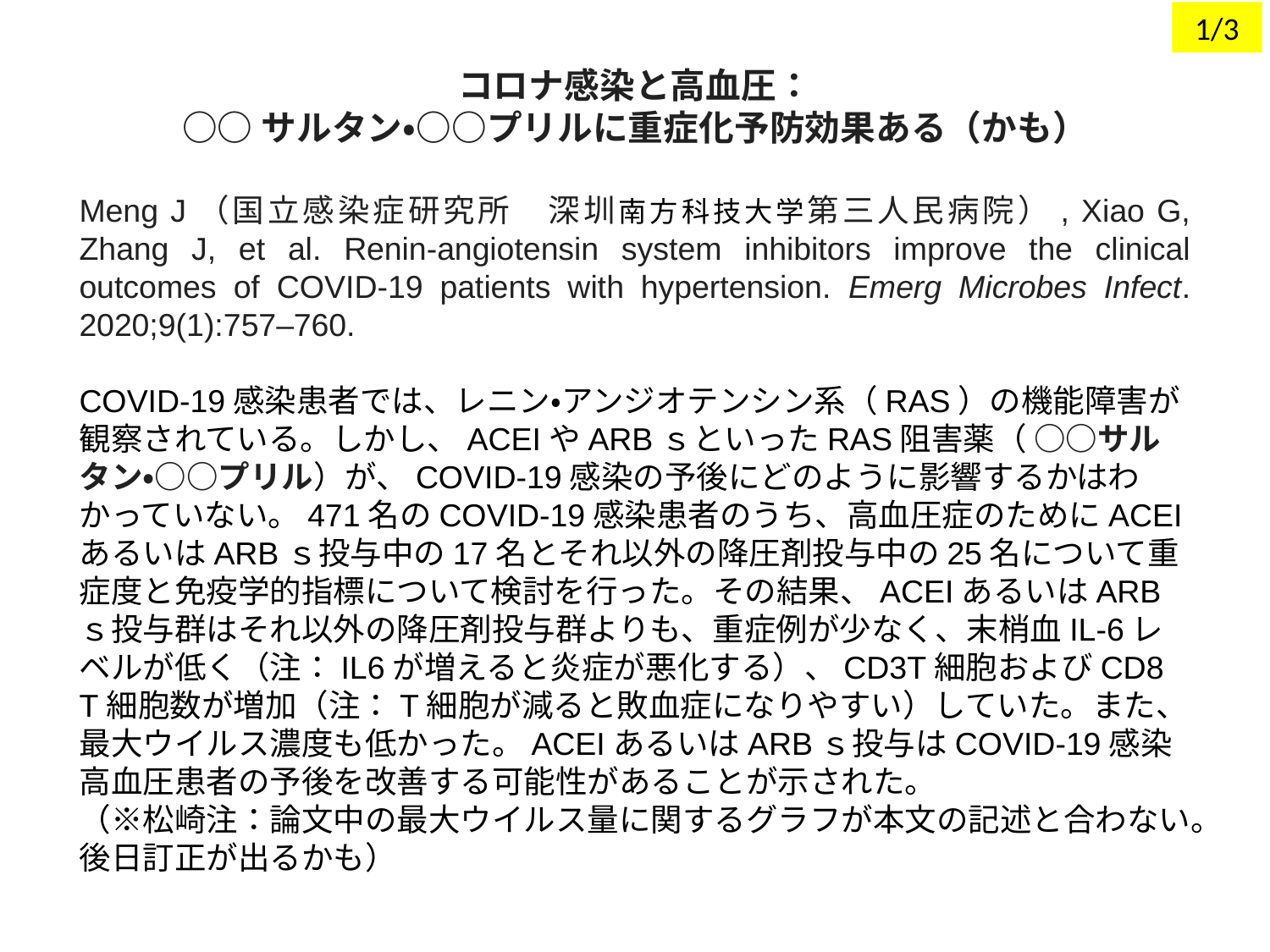

1/3
コロナ感染と高血圧：
○○サルタン・○○プリルに重症化予防効果ある（かも）

Meng J（国立感染症研究所　深圳南方科技大学第三人民病院）, Xiao G, Zhang J, et al. Renin-angiotensin system inhibitors improve the clinical outcomes of COVID-19 patients with hypertension. Emerg Microbes Infect. 2020;9(1):757–760.

COVID-19感染患者では、レニン・アンジオテンシン系（RAS）の機能障害が観察されている。しかし、ACEIやARBｓといったRAS阻害薬（ ○○サルタン・○○プリル）が、COVID-19感染の予後にどのように影響するかはわかっていない。471名のCOVID-19感染患者のうち、高血圧症のためにACEIあるいはARBｓ投与中の17名とそれ以外の降圧剤投与中の25名について重症度と免疫学的指標について検討を行った。その結果、ACEIあるいはARBｓ投与群はそれ以外の降圧剤投与群よりも、重症例が少なく、末梢血IL-6レベルが低く（注：IL6が増えると炎症が悪化する）、CD3T細胞およびCD8 T細胞数が増加（注：T細胞が減ると敗血症になりやすい）していた。また、最大ウイルス濃度も低かった。ACEIあるいはARBｓ投与はCOVID-19感染高血圧患者の予後を改善する可能性があることが示された。
（※松崎注：論文中の最大ウイルス量に関するグラフが本文の記述と合わない。後日訂正が出るかも）